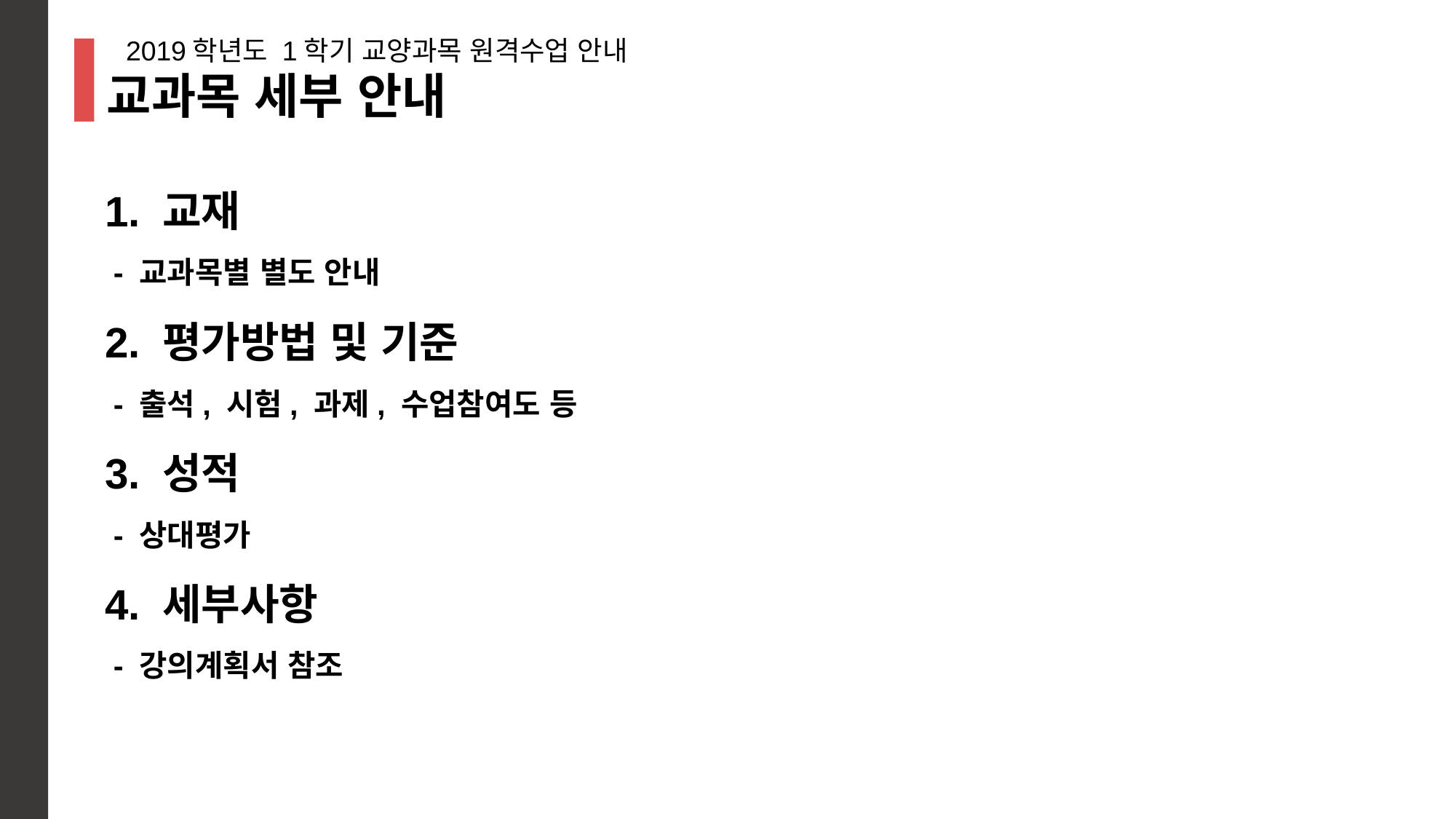

2019학년도 1학기 교양과목 원격수업 안내

교과목 세부 안내

1. 교재
 - 교과목별 별도 안내
2. 평가방법 및 기준
 - 출석, 시험, 과제, 수업참여도 등
3. 성적
 - 상대평가
4. 세부사항
 - 강의계획서 참조